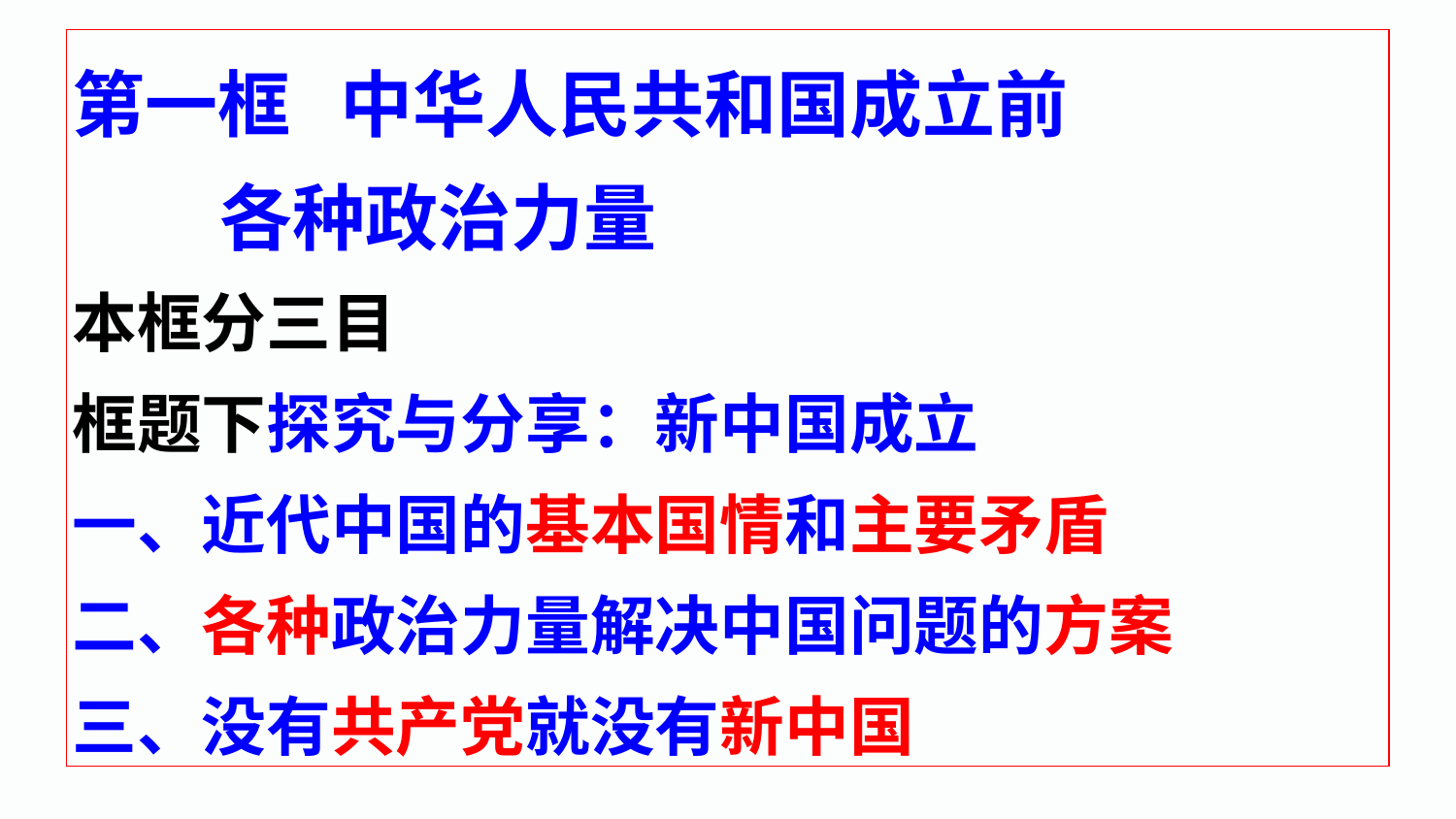

第一框   中华人民共和国成立前
         各种政治力量
本框分三目
框题下探究与分享：新中国成立
一、近代中国的基本国情和主要矛盾
二、各种政治力量解决中国问题的方案
三、没有共产党就没有新中国